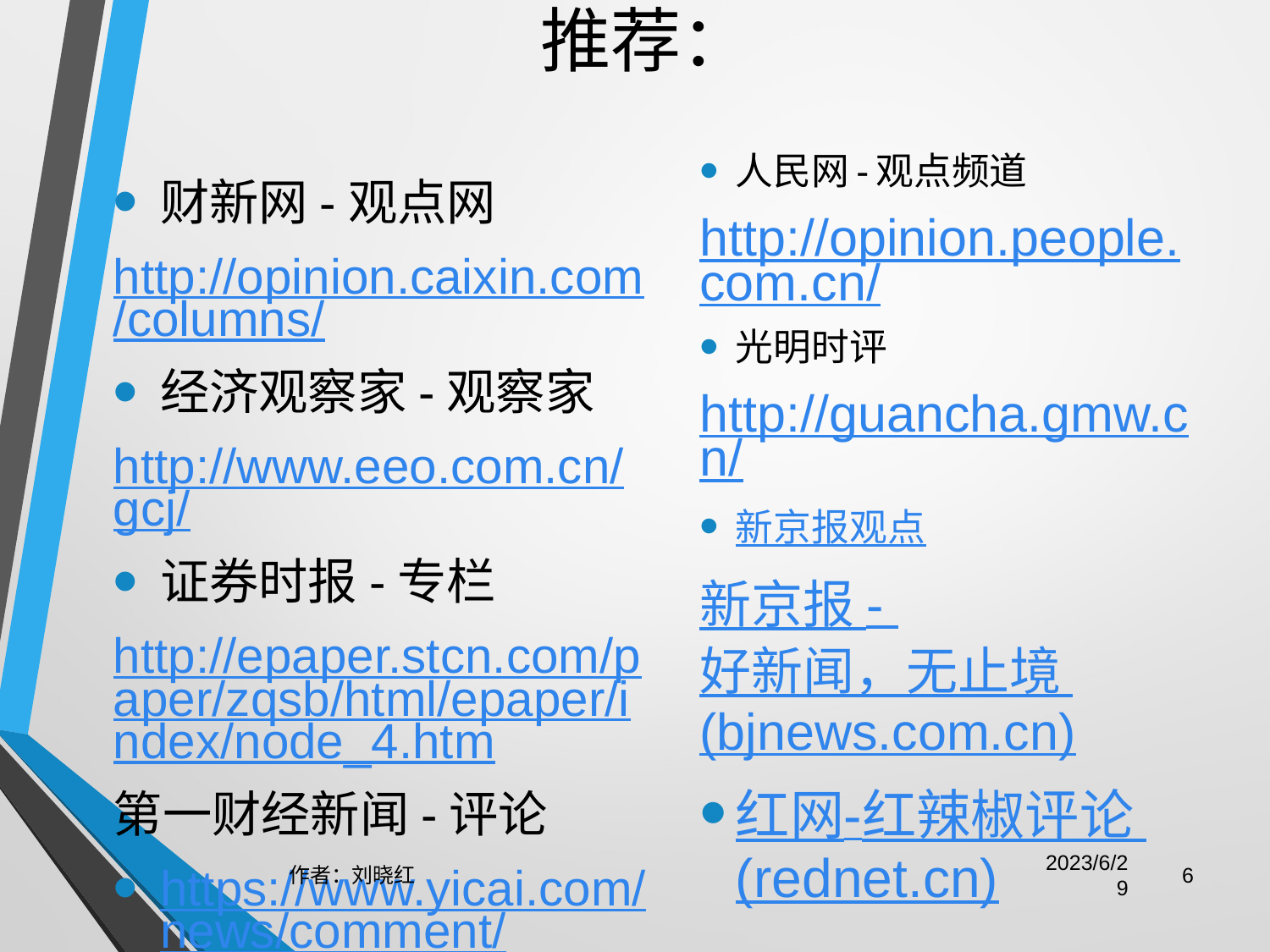

# 推荐：
人民网-观点频道
http://opinion.people.com.cn/
光明时评
http://guancha.gmw.cn/
新京报观点
新京报 - 好新闻，无止境 (bjnews.com.cn)
红网-红辣椒评论 (rednet.cn)

财新网-观点网
http://opinion.caixin.com/columns/
经济观察家-观察家
http://www.eeo.com.cn/gcj/
证券时报-专栏
http://epaper.stcn.com/paper/zqsb/html/epaper/index/node_4.htm
第一财经新闻-评论
https://www.yicai.com/news/comment/

作者：刘晓红
2023/6/29
6